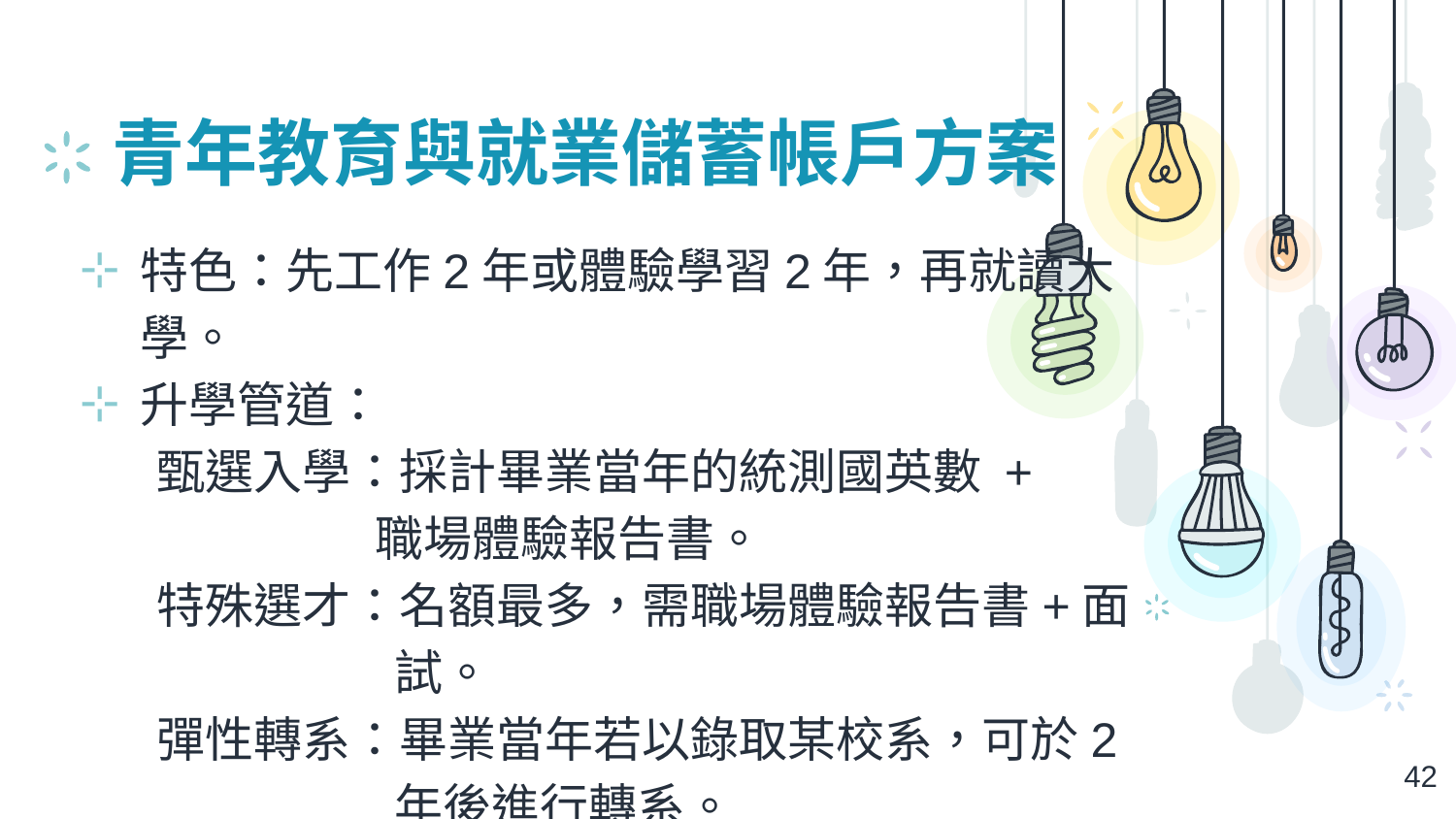

# 青年教育與就業儲蓄帳戶方案
特色：先工作2年或體驗學習2年，再就讀大學。
升學管道：
      甄選入學：採計畢業當年的統測國英數 +
                          職場體驗報告書。
      特殊選才：名額最多，需職場體驗報告書+面試。
      彈性轉系：畢業當年若以錄取某校系，可於2年後進行轉系。
42